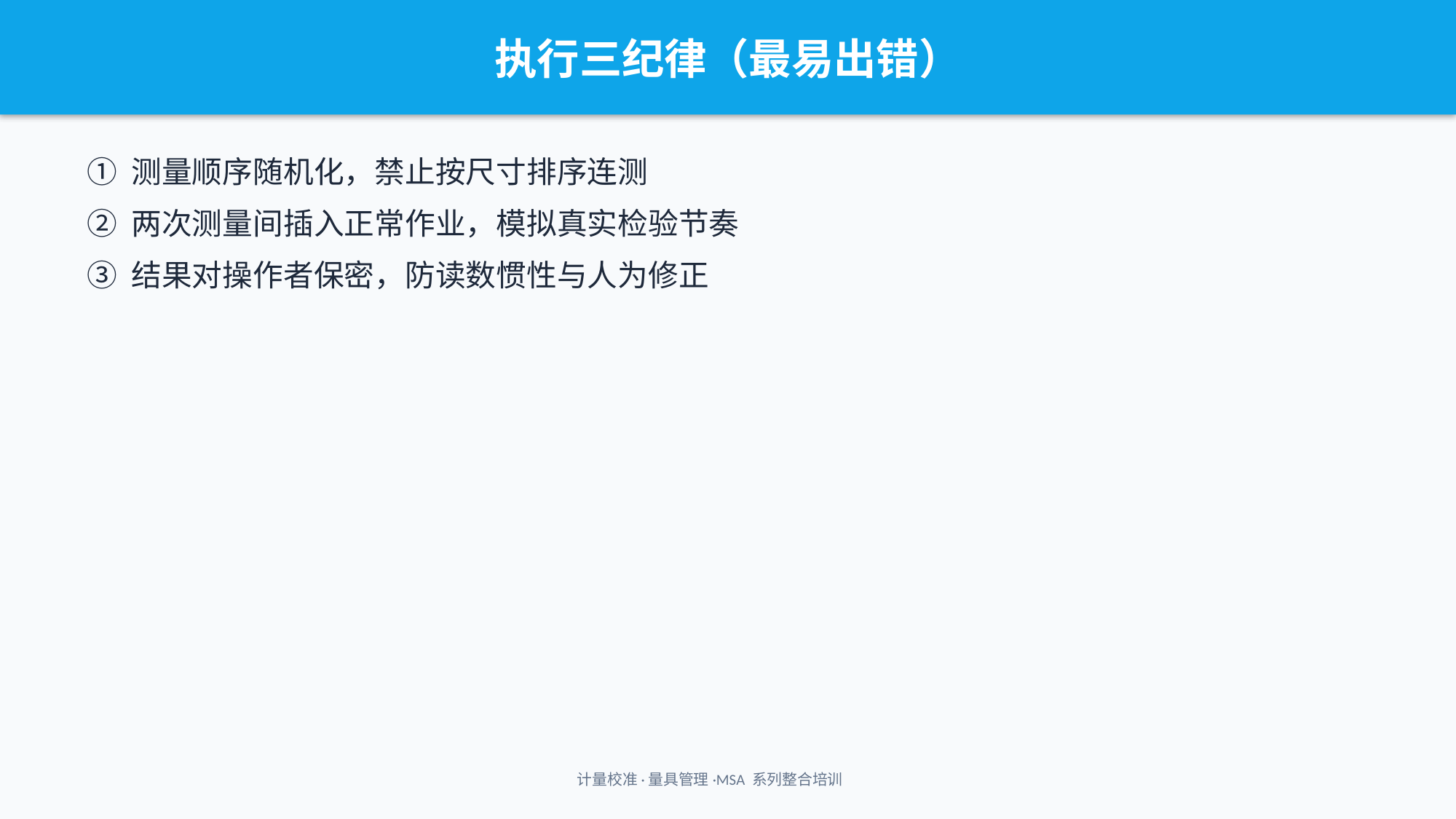

执行三纪律（最易出错）
① 测量顺序随机化，禁止按尺寸排序连测
② 两次测量间插入正常作业，模拟真实检验节奏
③ 结果对操作者保密，防读数惯性与人为修正
计量校准·量具管理·MSA 系列整合培训